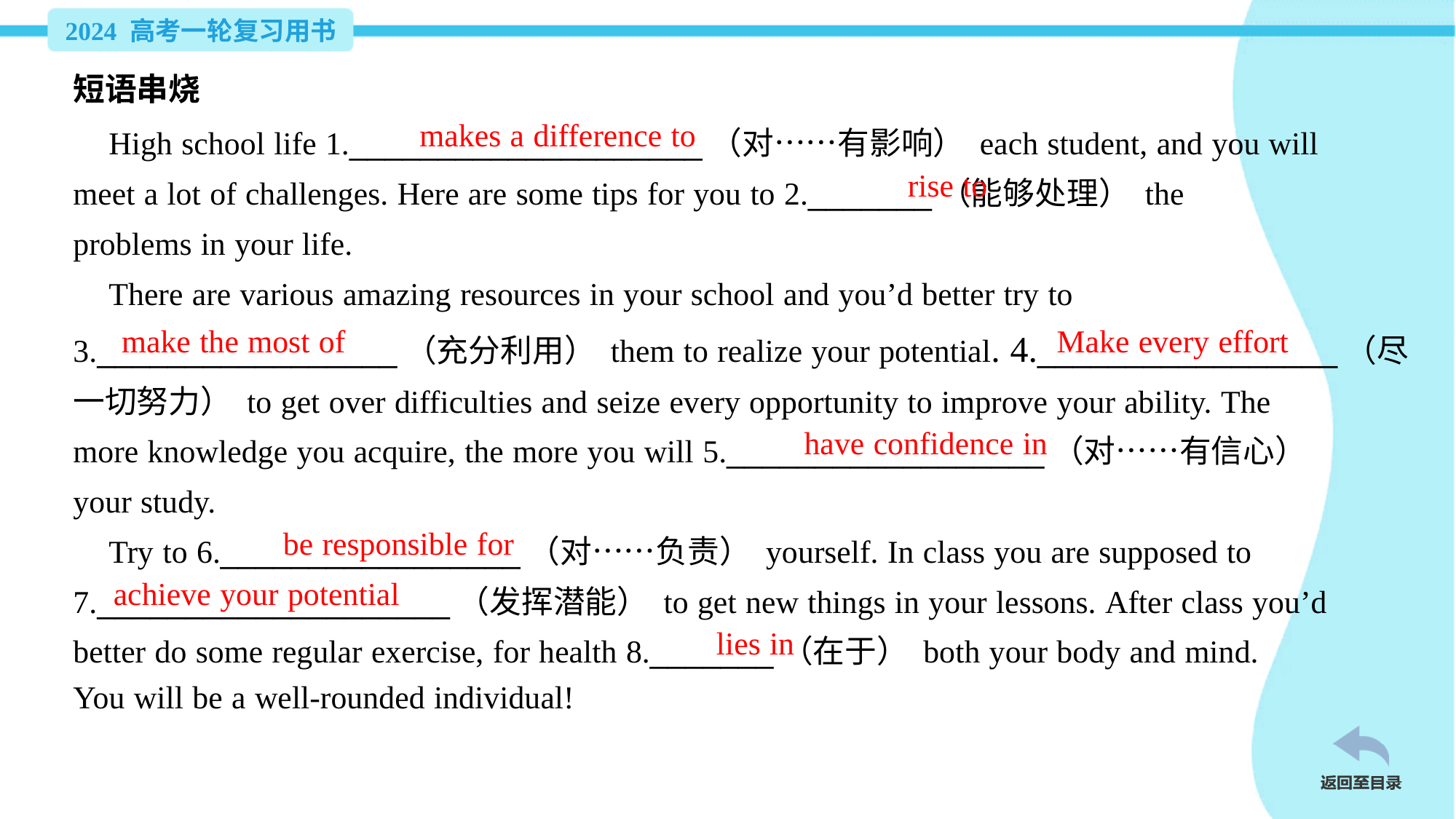

短语串烧
makes a difference to
    High school life 1.____________________（对……有影响） each student, and you will
meet a lot of challenges. Here are some tips for you to 2._______（能够处理） the
problems in your life.
    There are various amazing resources in your school and you’d better try to
3._________________（充分利用） them to realize your potential. 4._________________（尽
一切努力） to get over difficulties and seize every opportunity to improve your ability. The
more knowledge you acquire, the more you will 5.__________________（对……有信心）
your study.
    Try to 6._________________（对……负责） yourself. In class you are supposed to
7.____________________（发挥潜能） to get new things in your lessons. After class you’d
better do some regular exercise, for health 8._______（在于） both your body and mind.
You will be a well-rounded individual!
rise to
make the most of
Make every effort
have confidence in
be responsible for
achieve your potential
lies in